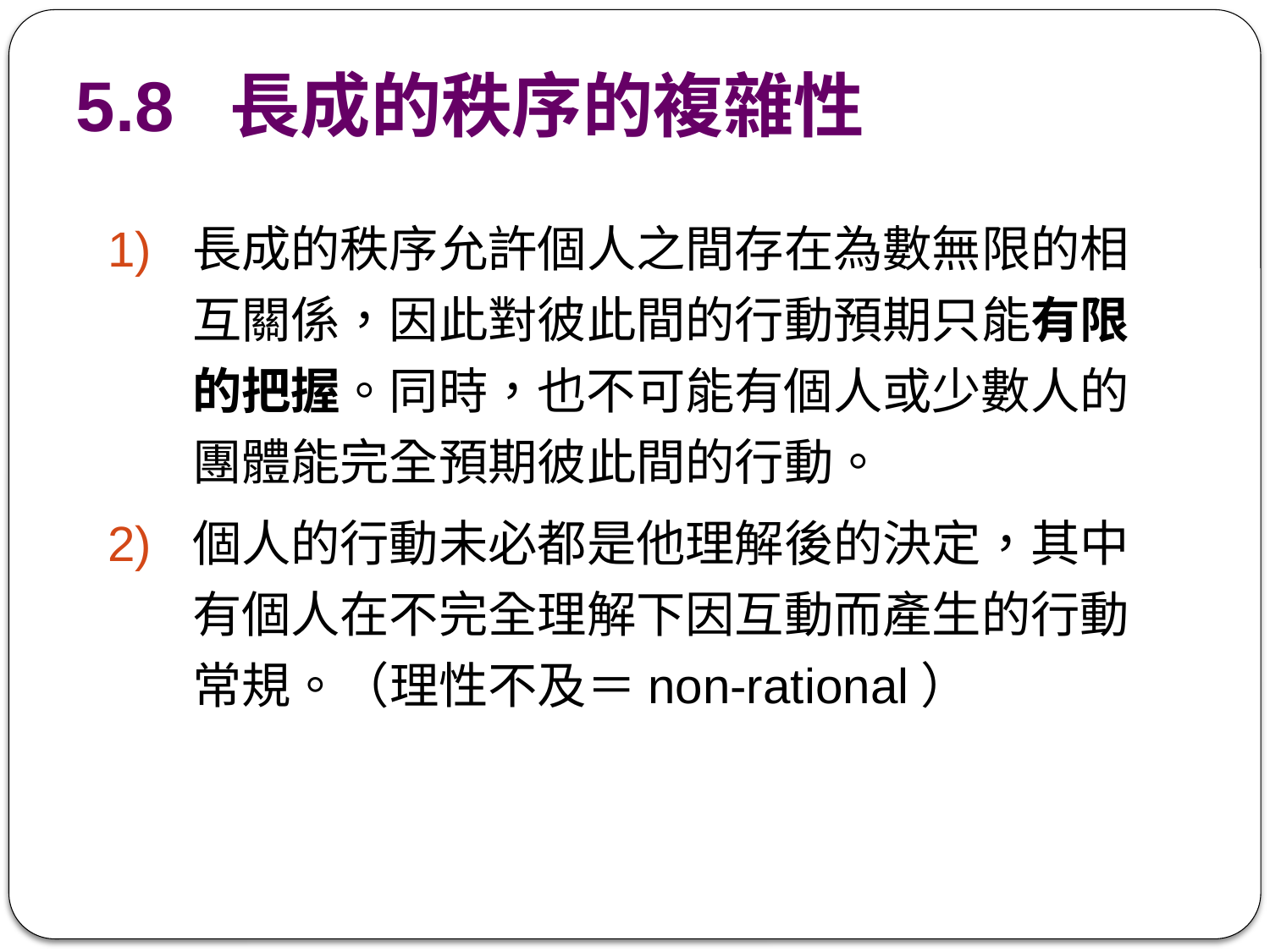

# 5.8  長成的秩序的複雜性
長成的秩序允許個人之間存在為數無限的相互關係，因此對彼此間的行動預期只能有限的把握。同時，也不可能有個人或少數人的團體能完全預期彼此間的行動。
個人的行動未必都是他理解後的決定，其中有個人在不完全理解下因互動而產生的行動常規。（理性不及＝non-rational）
51